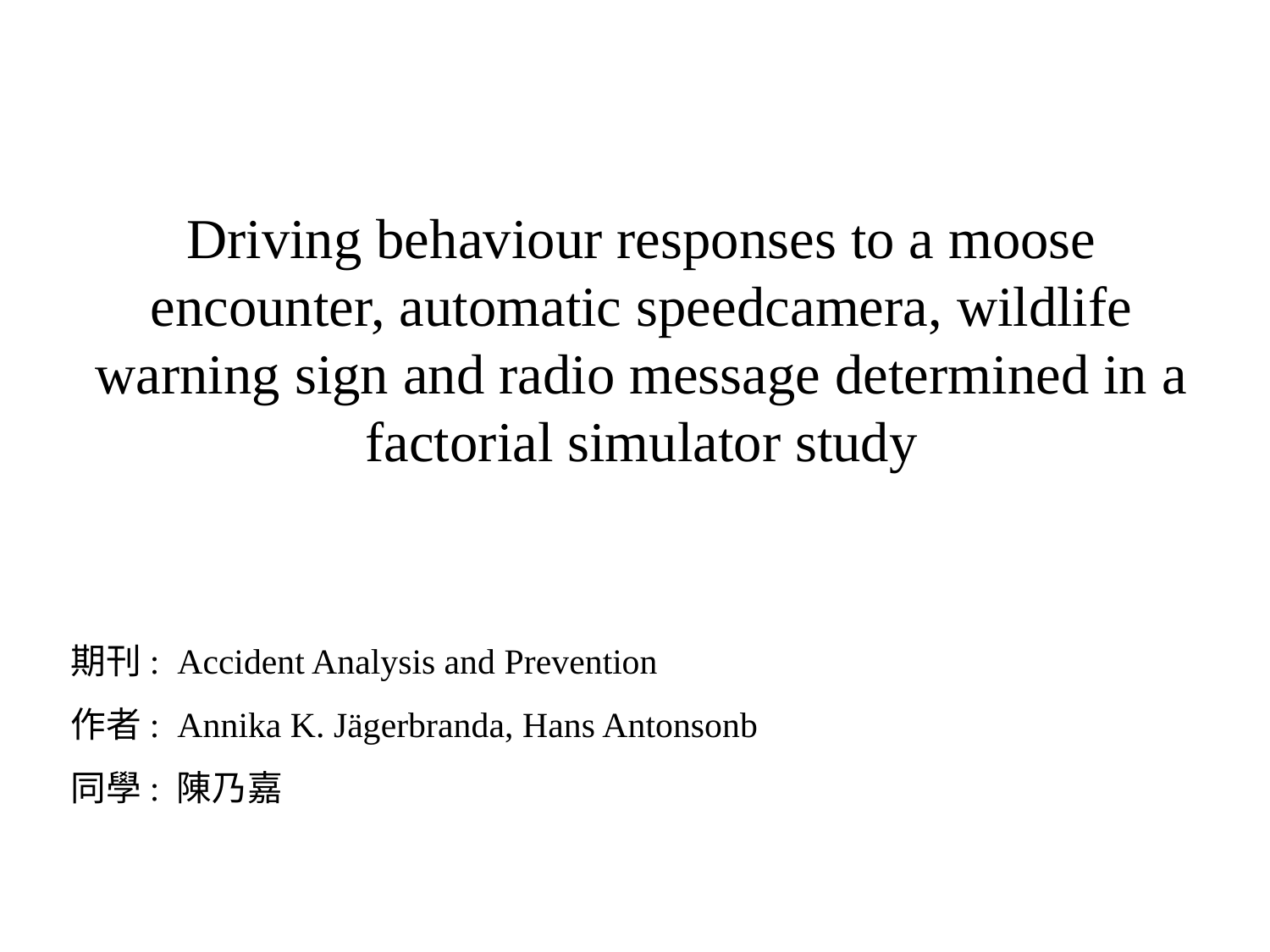

Driving behaviour responses to a moose encounter, automatic speedcamera, wildlife warning sign and radio message determined in a factorial simulator study
期刊:  Accident Analysis and Prevention
作者:  Annika K. Jägerbranda, Hans Antonsonb
同學: 陳乃嘉